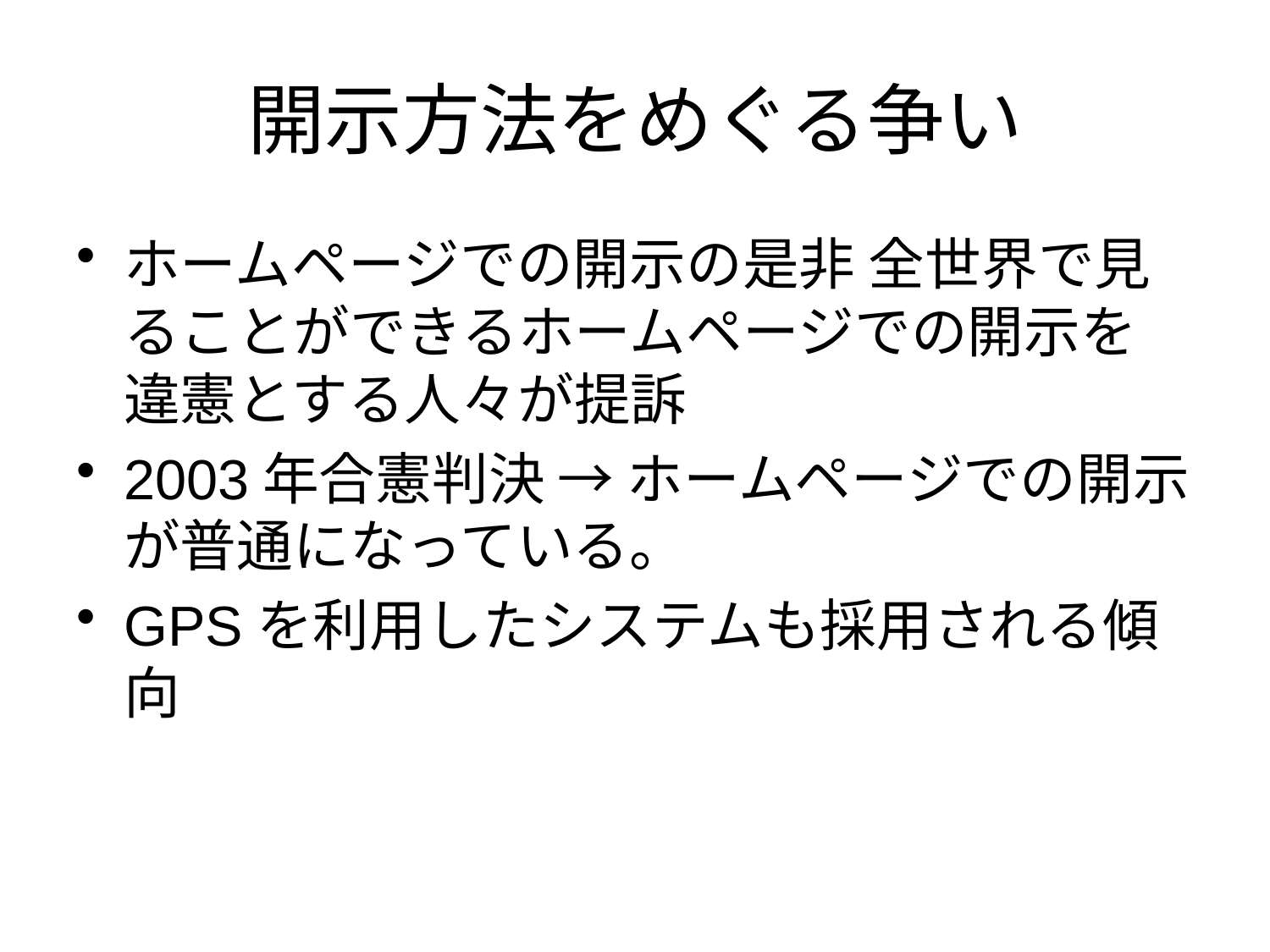

# 開示方法をめぐる争い
ホームページでの開示の是非 全世界で見ることができるホームページでの開示を違憲とする人々が提訴
2003年合憲判決 → ホームページでの開示が普通になっている。
GPSを利用したシステムも採用される傾向